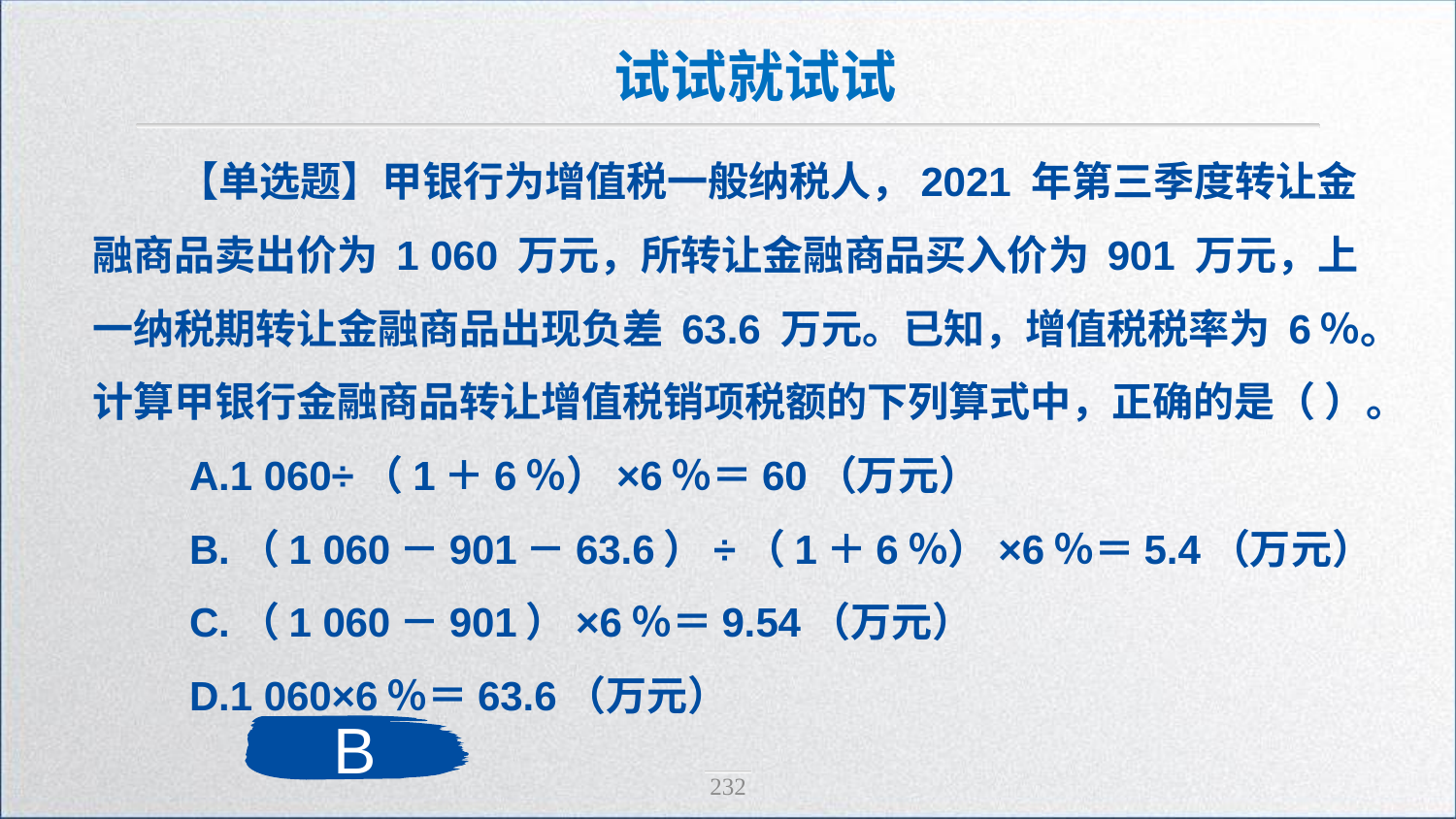

试试就试试
【单选题】甲银行为增值税一般纳税人，2021 年第三季度转让金融商品卖出价为 1 060 万元，所转让金融商品买入价为 901 万元，上一纳税期转让金融商品出现负差 63.6 万元。已知，增值税税率为 6％。计算甲银行金融商品转让增值税销项税额的下列算式中，正确的是（ ）。
 A.1 060÷（1＋6％）×6％＝60（万元）
 B.（1 060－901－63.6）÷（1＋6％）×6％＝5.4（万元）
 C.（1 060－901）×6％＝9.54（万元）
 D.1 060×6％＝63.6（万元）

B
232